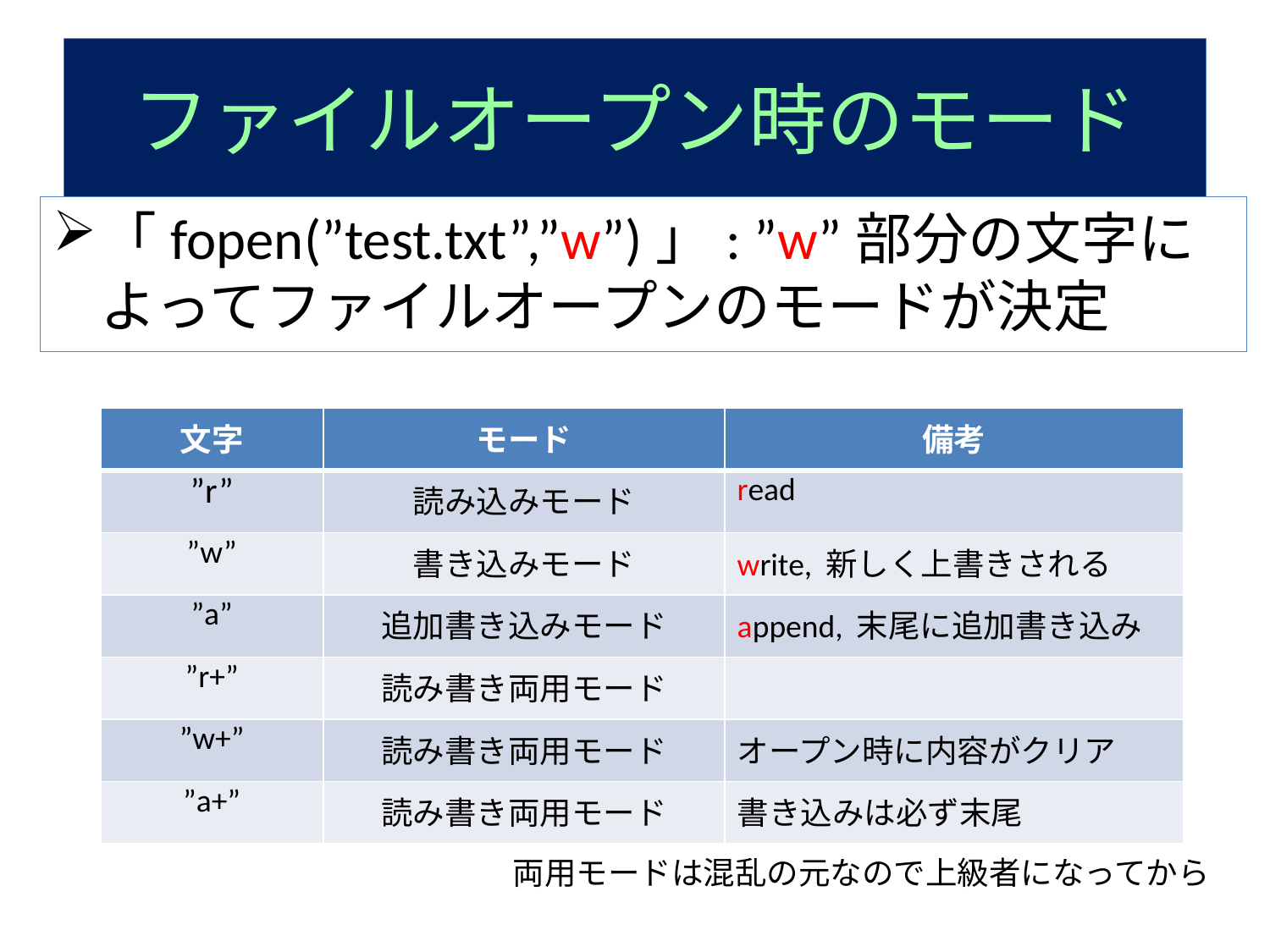

# ファイルオープン時のモード
「fopen(”test.txt”,”w”)」: ”w”部分の文字によってファイルオープンのモードが決定

| 文字 | モード | 備考 |
| --- | --- | --- |
| ”r” | 読み込みモード | read |
| ”w” | 書き込みモード | write, 新しく上書きされる |
| ”a” | 追加書き込みモード | append, 末尾に追加書き込み |
| ”r+” | 読み書き両用モード |  |
| ”w+” | 読み書き両用モード | オープン時に内容がクリア |
| ”a+” | 読み書き両用モード | 書き込みは必ず末尾 |
両用モードは混乱の元なので上級者になってから